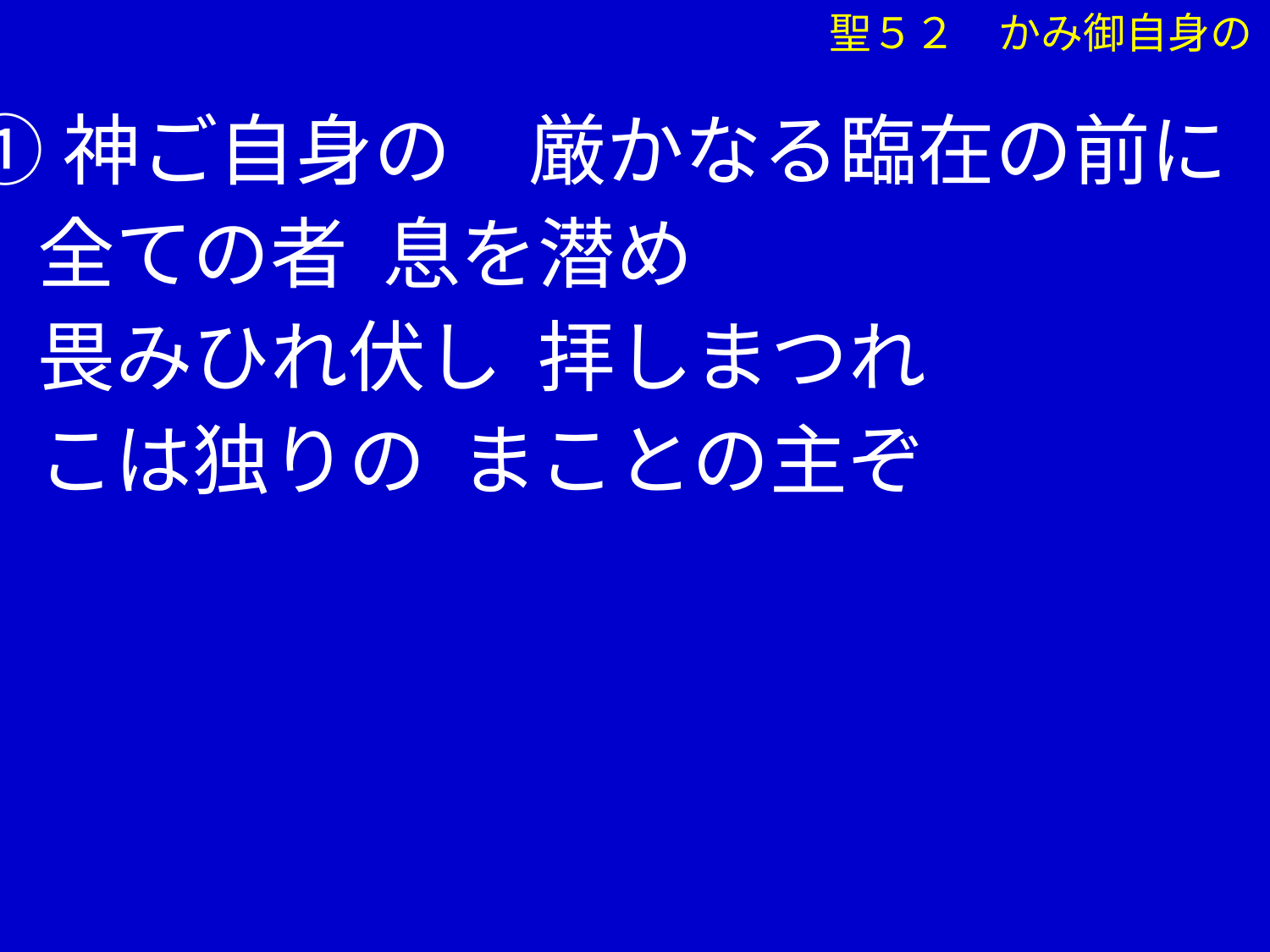

①神ご自身の　厳かなる臨在の前に
   全ての者  息を潜め
   畏みひれ伏し  拝しまつれ
   こは独りの  まことの主ぞ
聖５２　かみ御自身の